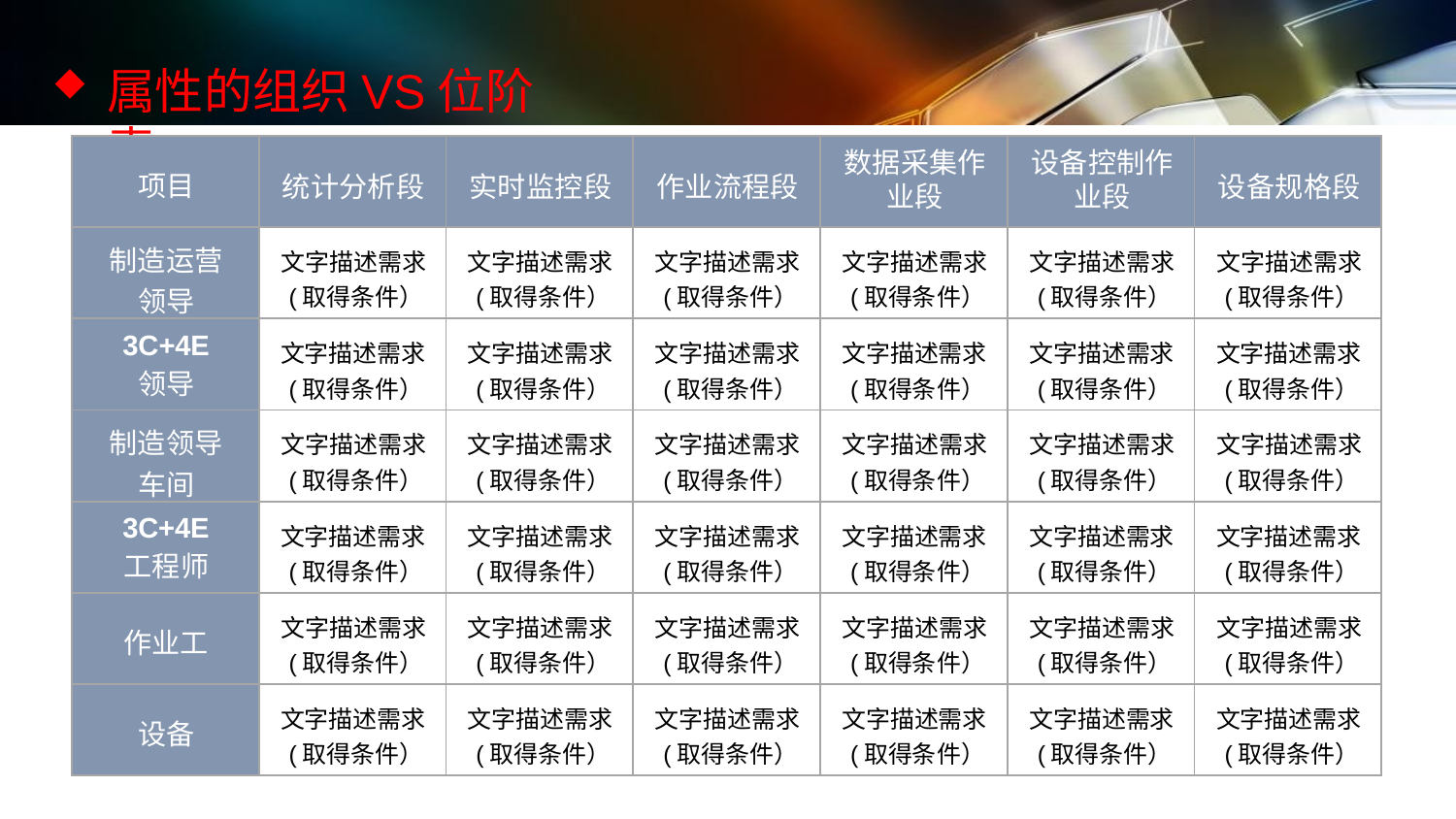

属性的组织VS位阶表
| 项目 | 统计分析段 | 实时监控段 | 作业流程段 | 数据采集作 业段 | 设备控制作 业段 | 设备规格段 |
| --- | --- | --- | --- | --- | --- | --- |
| 制造运营 领导 | 文字描述需求 (取得条件） | 文字描述需求 (取得条件） | 文字描述需求 (取得条件） | 文字描述需求 (取得条件） | 文字描述需求 (取得条件） | 文字描述需求 (取得条件） |
| 3C+4E 领导 | 文字描述需求 (取得条件） | 文字描述需求 (取得条件） | 文字描述需求 (取得条件） | 文字描述需求 (取得条件） | 文字描述需求 (取得条件） | 文字描述需求 (取得条件） |
| 制造领导 车间 | 文字描述需求 (取得条件） | 文字描述需求 (取得条件） | 文字描述需求 (取得条件） | 文字描述需求 (取得条件） | 文字描述需求 (取得条件） | 文字描述需求 (取得条件） |
| 3C+4E 工程师 | 文字描述需求 (取得条件） | 文字描述需求 (取得条件） | 文字描述需求 (取得条件） | 文字描述需求 (取得条件） | 文字描述需求 (取得条件） | 文字描述需求 (取得条件） |
| 作业工 | 文字描述需求 (取得条件） | 文字描述需求 (取得条件） | 文字描述需求 (取得条件） | 文字描述需求 (取得条件） | 文字描述需求 (取得条件） | 文字描述需求 (取得条件） |
| 设备 | 文字描述需求 (取得条件） | 文字描述需求 (取得条件） | 文字描述需求 (取得条件） | 文字描述需求 (取得条件） | 文字描述需求 (取得条件） | 文字描述需求 (取得条件） |